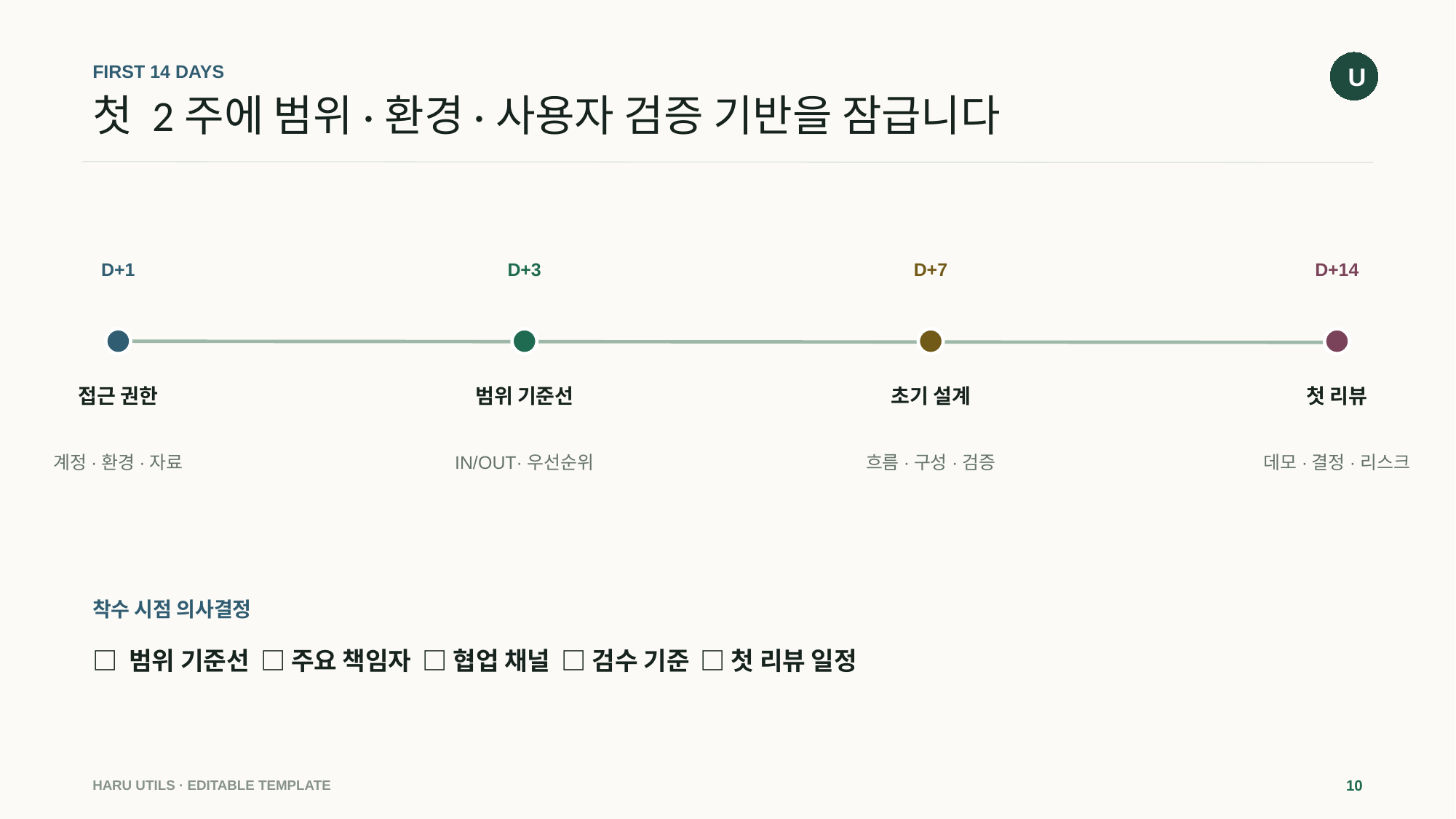

U
FIRST 14 DAYS
# 첫 2주에 범위·환경·사용자 검증 기반을 잠급니다

D+1
D+3
D+7
D+14

접근 권한
범위 기준선
초기 설계
첫 리뷰
계정·환경·자료
IN/OUT·우선순위
흐름·구성·검증
데모·결정·리스크
착수 시점 의사결정
□ 범위 기준선  □ 주요 책임자  □ 협업 채널  □ 검수 기준  □ 첫 리뷰 일정
HARU UTILS · EDITABLE TEMPLATE
10